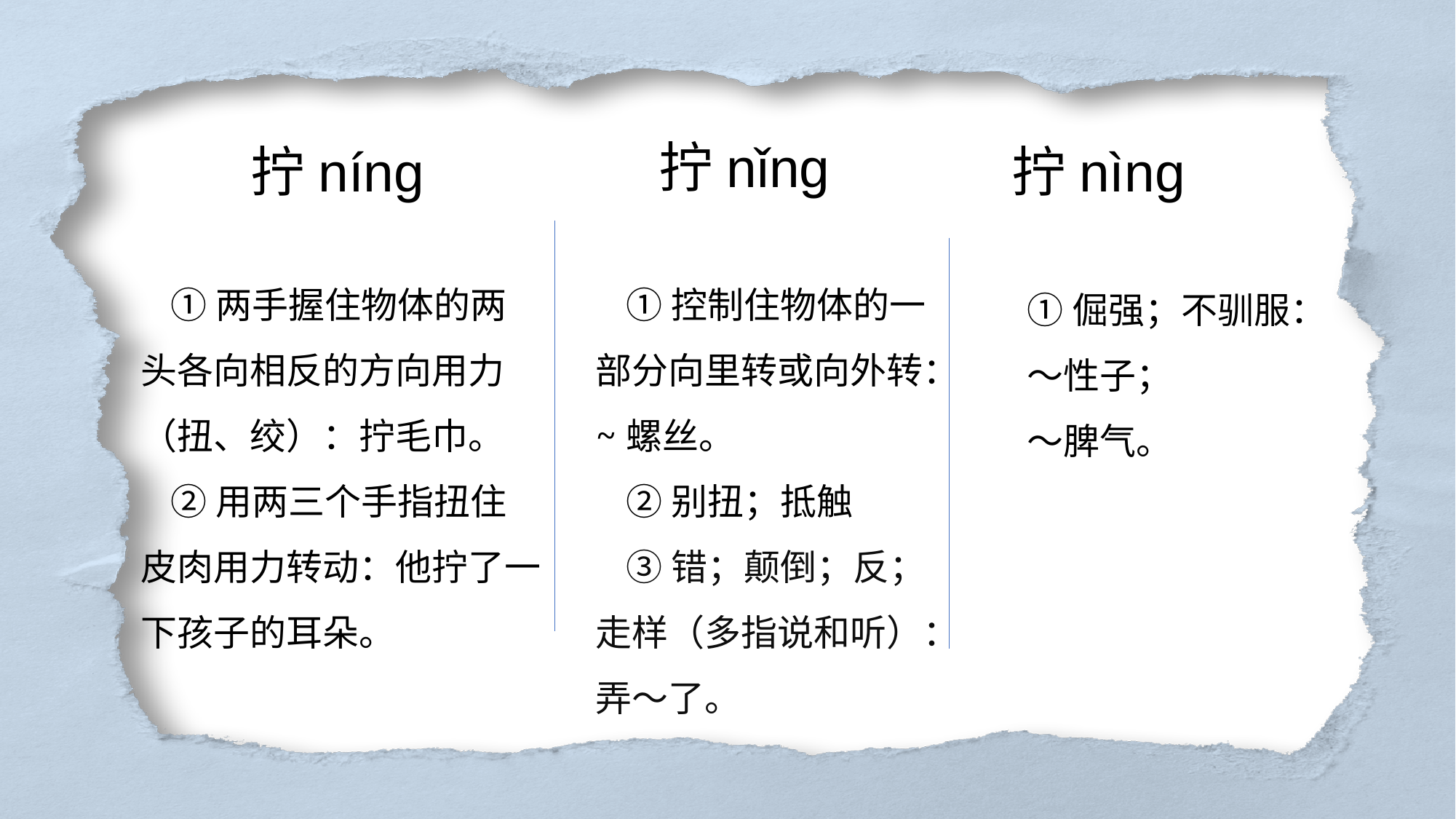

拧nǐng
拧níng
拧nìng

①两手握住物体的两头各向相反的方向用力（扭、绞）：拧毛巾。
②用两三个手指扭住皮肉用力转动：他拧了一下孩子的耳朵。
①控制住物体的一部分向里转或向外转：~螺丝。
②别扭；抵触
③错；颠倒；反；走样（多指说和听）：弄～了。

①倔强；不驯服：
～性子；
～脾气。